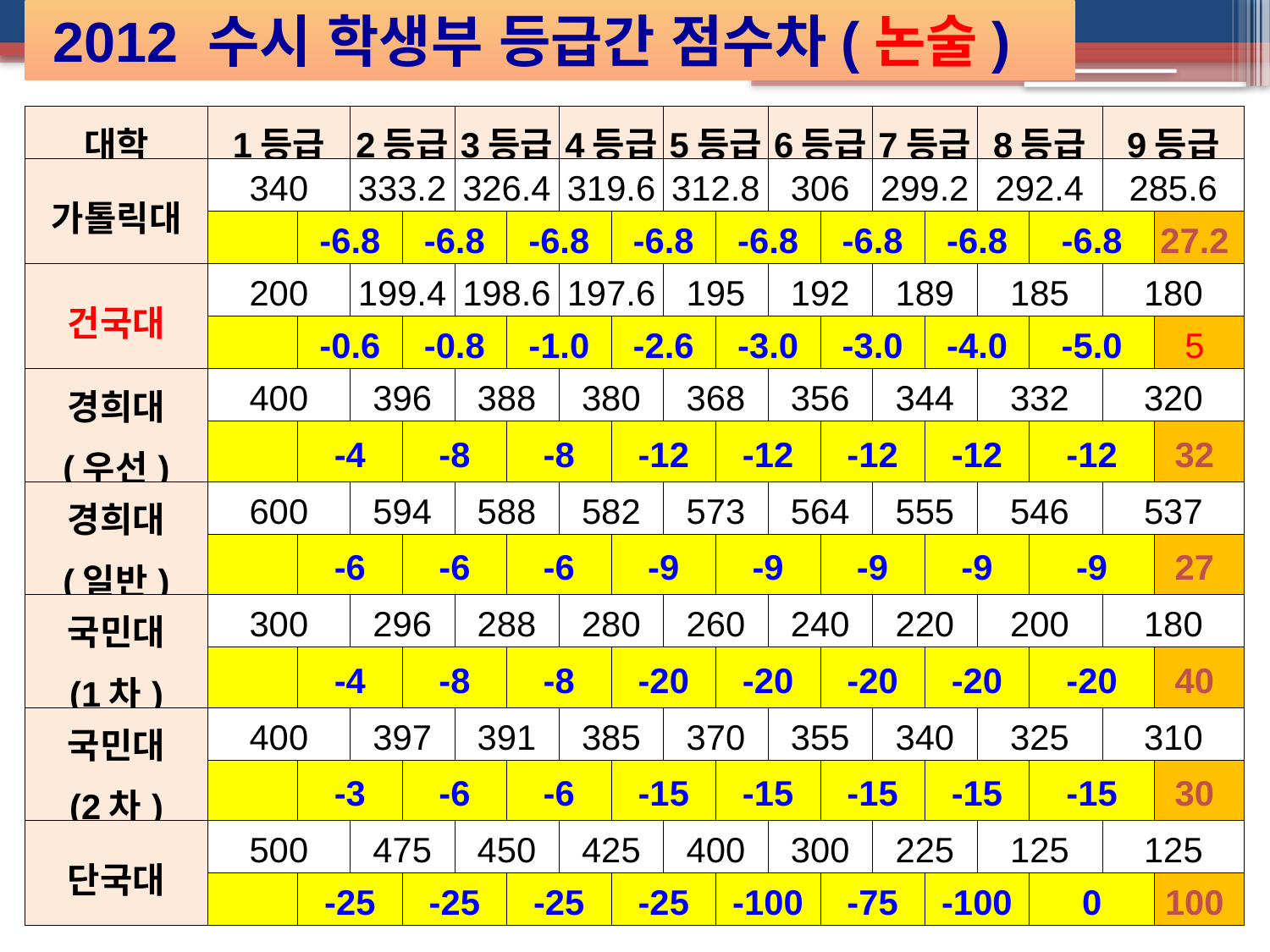

2012 수시 학생부 등급간 점수차(논술)

| 대학 | 1등급 |  | 2등급 |  | 3등급 |  | 4등급 |  | 5등급 |  | 6등급 |  | 7등급 |  | 8등급 |  | 9등급 |  |
| --- | --- | --- | --- | --- | --- | --- | --- | --- | --- | --- | --- | --- | --- | --- | --- | --- | --- | --- |
| 가톨릭대 | 340 |  | 333.2 |  | 326.4 |  | 319.6 |  | 312.8 |  | 306 |  | 299.2 |  | 292.4 |  | 285.6 |  |
|  |  | -6.8 |  | -6.8 |  | -6.8 |  | -6.8 |  | -6.8 |  | -6.8 |  | -6.8 |  | -6.8 |  | 27.2 |
| 건국대 | 200 |  | 199.4 |  | 198.6 |  | 197.6 |  | 195 |  | 192 |  | 189 |  | 185 |  | 180 |  |
|  |  | -0.6 |  | -0.8 |  | -1.0 |  | -2.6 |  | -3.0 |  | -3.0 |  | -4.0 |  | -5.0 |  | 5 |
| 경희대 (우선) | 400 |  | 396 |  | 388 |  | 380 |  | 368 |  | 356 |  | 344 |  | 332 |  | 320 |  |
|  |  | -4 |  | -8 |  | -8 |  | -12 |  | -12 |  | -12 |  | -12 |  | -12 |  | 32 |
| 경희대 (일반) | 600 |  | 594 |  | 588 |  | 582 |  | 573 |  | 564 |  | 555 |  | 546 |  | 537 |  |
|  |  | -6 |  | -6 |  | -6 |  | -9 |  | -9 |  | -9 |  | -9 |  | -9 |  | 27 |
| 국민대 (1차) | 300 |  | 296 |  | 288 |  | 280 |  | 260 |  | 240 |  | 220 |  | 200 |  | 180 |  |
|  |  | -4 |  | -8 |  | -8 |  | -20 |  | -20 |  | -20 |  | -20 |  | -20 |  | 40 |
| 국민대 (2차) | 400 |  | 397 |  | 391 |  | 385 |  | 370 |  | 355 |  | 340 |  | 325 |  | 310 |  |
|  |  | -3 |  | -6 |  | -6 |  | -15 |  | -15 |  | -15 |  | -15 |  | -15 |  | 30 |
| 단국대 | 500 |  | 475 |  | 450 |  | 425 |  | 400 |  | 300 |  | 225 |  | 125 |  | 125 |  |
|  |  | -25 |  | -25 |  | -25 |  | -25 |  | -100 |  | -75 |  | -100 |  | 0 |  | 100 |